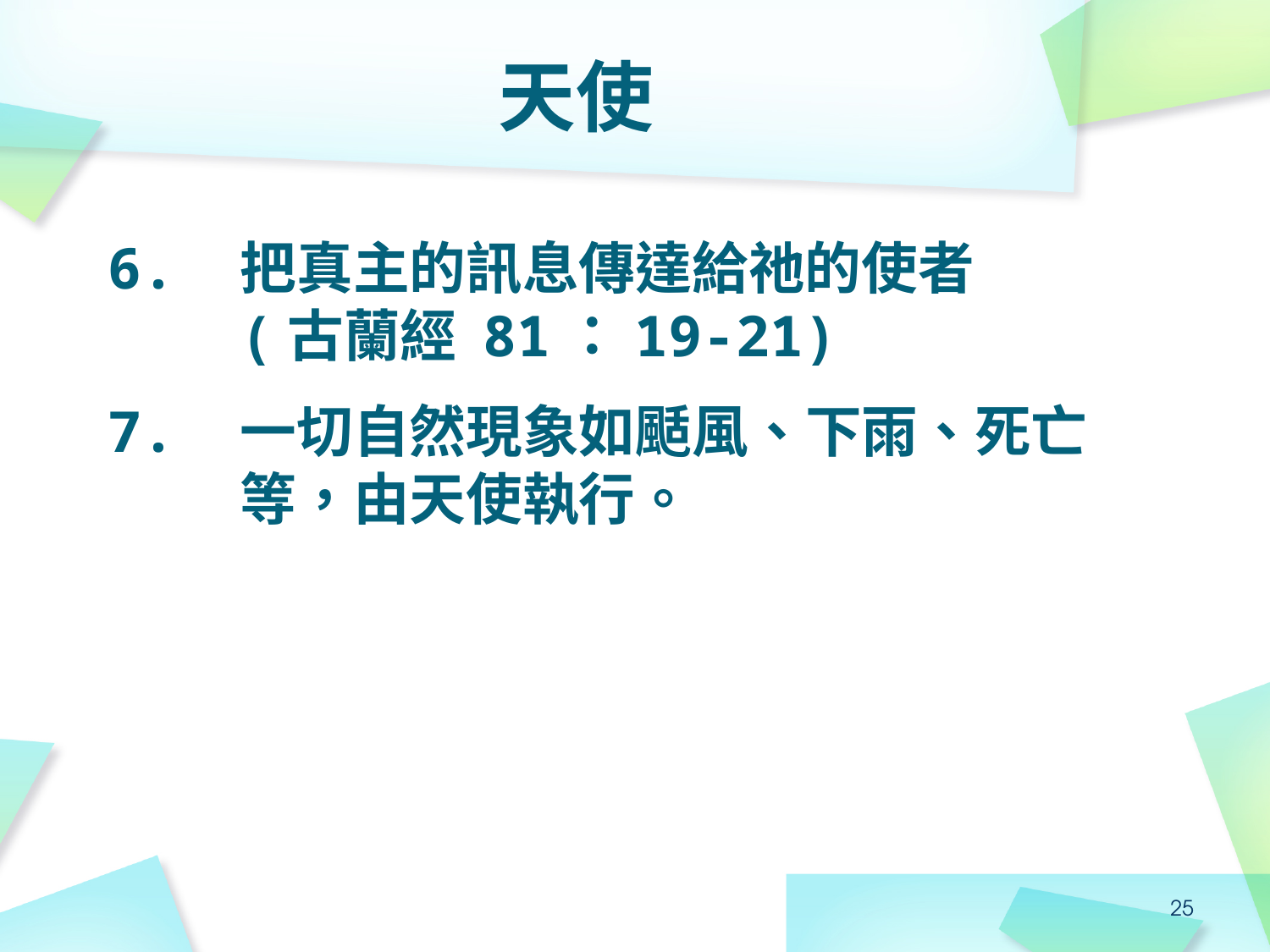

# 天使
6.	把真主的訊息傳達給祂的使者    (古蘭經 81：19-21)
7.	一切自然現象如颳風、下雨、死亡等，由天使執行。
25